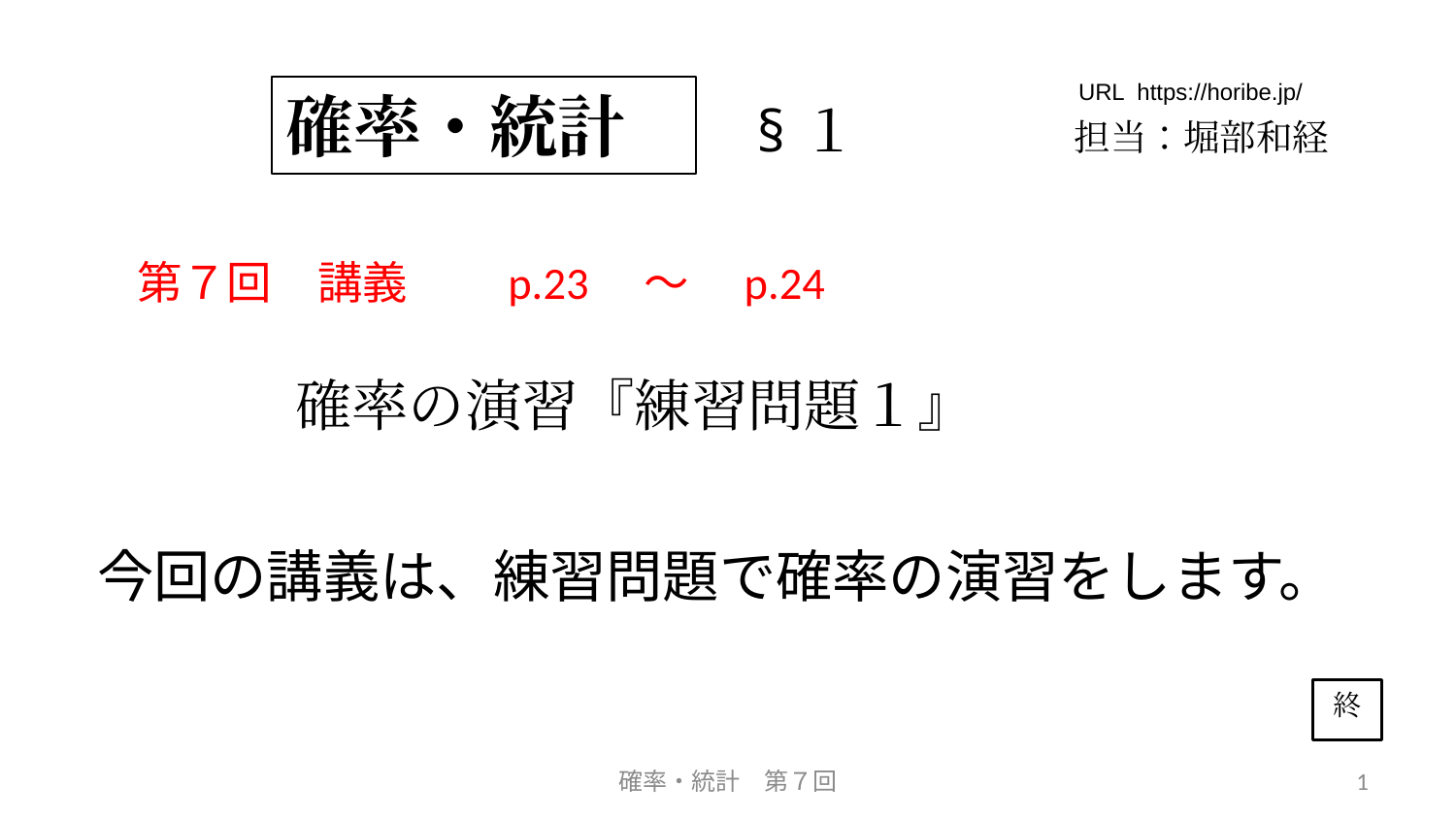

URL  https://horibe.jp/
確率・統計
§１
担当：堀部和経
第７回　講義　　p.23　～　p.24
確率の演習『練習問題１』
今回の講義は、練習問題で確率の演習をします。
終

確率・統計　第７回
1